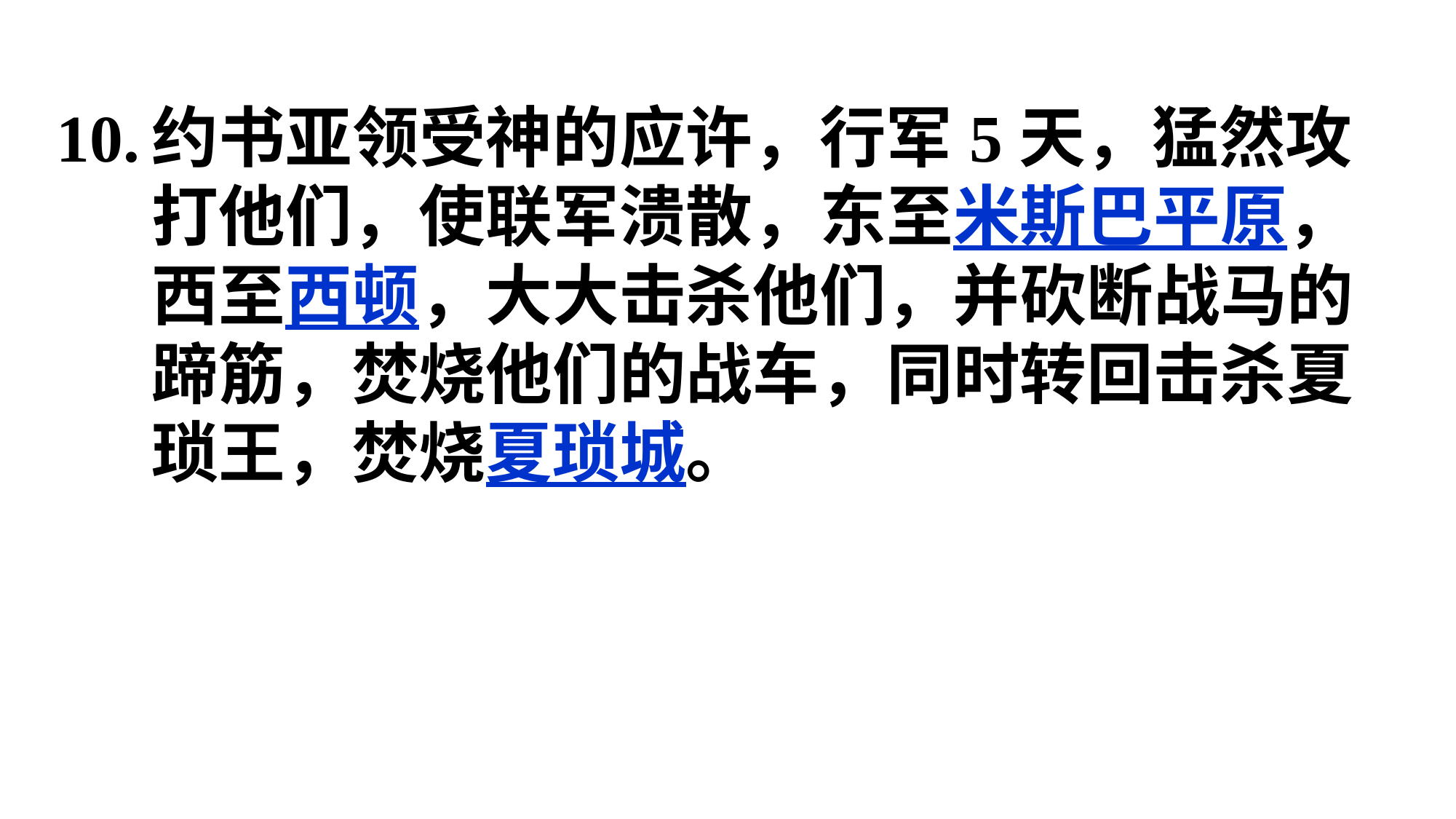

10.	约书亚领受神的应许，行军5天，猛然攻打他们，使联军溃散，东至米斯巴平原，西至西顿，大大击杀他们，并砍断战马的蹄筋，焚烧他们的战车，同时转回击杀夏琐王，焚烧夏琐城。